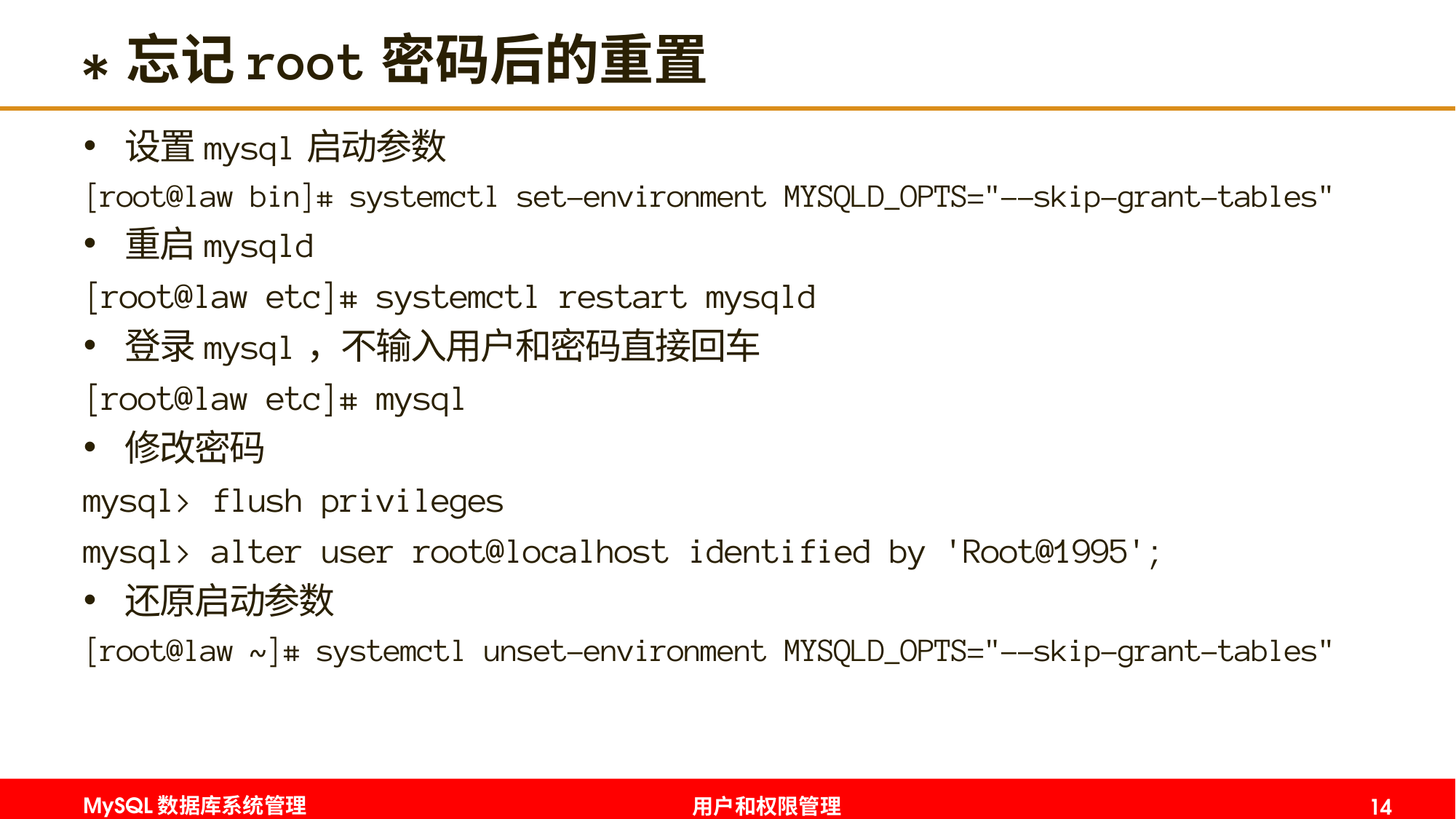

# *忘记root密码后的重置
设置mysql启动参数
[root@law bin]# systemctl set-environment MYSQLD_OPTS="--skip-grant-tables"
重启mysqld
[root@law etc]# systemctl restart mysqld
登录mysql，不输入用户和密码直接回车
[root@law etc]# mysql
修改密码
mysql> flush privileges
mysql> alter user root@localhost identified by 'Root@1995';
还原启动参数
[root@law ~]# systemctl unset-environment MYSQLD_OPTS="--skip-grant-tables"